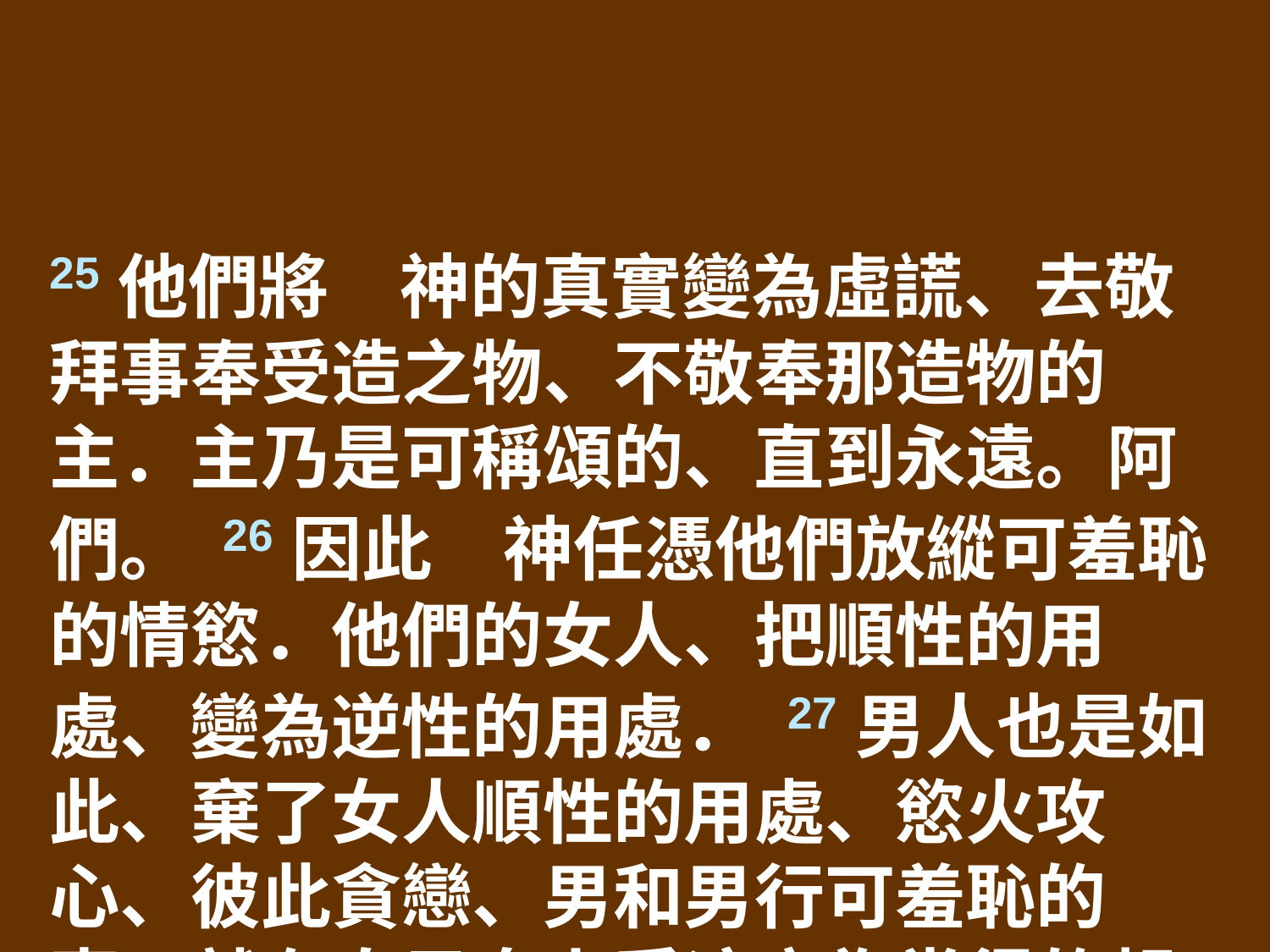

25他們將　神的真實變為虛謊、去敬拜事奉受造之物、不敬奉那造物的主．主乃是可稱頌的、直到永遠。阿們。 26因此　神任憑他們放縱可羞恥的情慾．他們的女人、把順性的用處、變為逆性的用處． 27男人也是如此、棄了女人順性的用處、慾火攻心、彼此貪戀、男和男行可羞恥的事、就在自己身上受這妄為當得的報應。